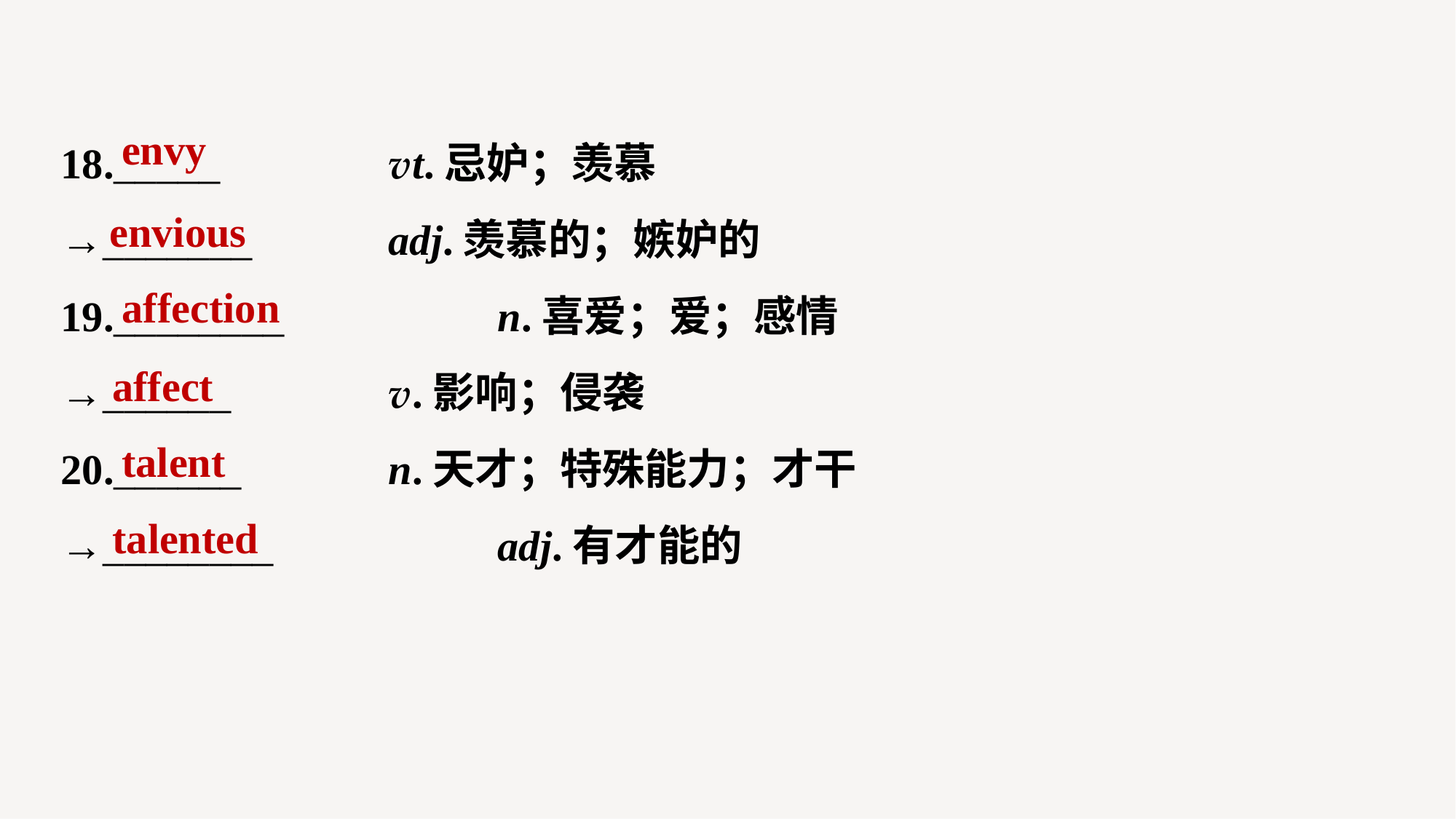

18._____ 		vt.忌妒；羡慕
→_______ 		adj.羡慕的；嫉妒的
19.________ 		n.喜爱；爱；感情
→______ 		v.影响；侵袭
20.______ 		n.天才；特殊能力；才干
→________ 		adj.有才能的
envy
envious
affection
affect
talent
talented